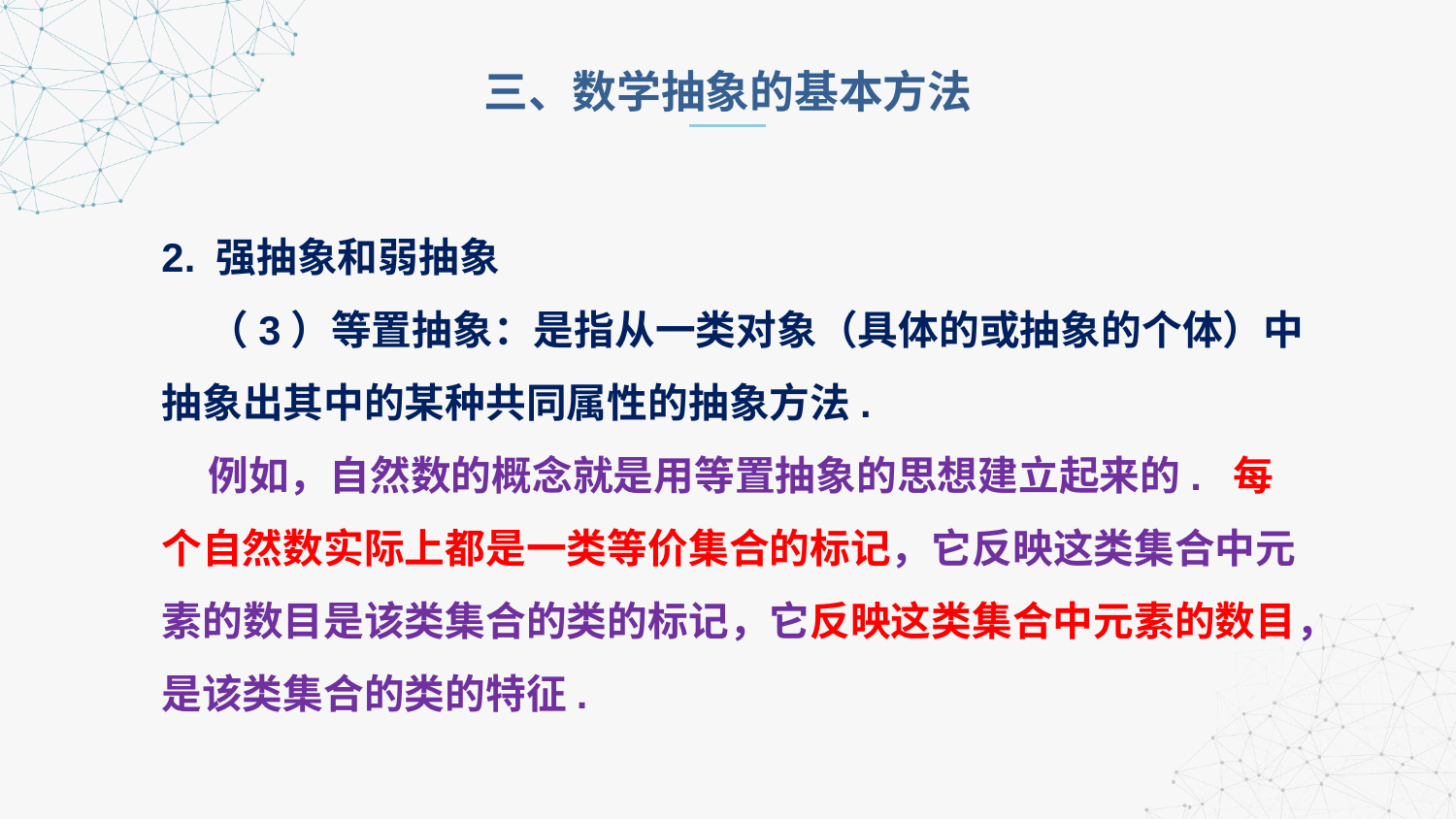

三、数学抽象的基本方法
2. 强抽象和弱抽象
    （3）等置抽象：是指从一类对象（具体的或抽象的个体）中抽象出其中的某种共同属性的抽象方法.
    例如，自然数的概念就是用等置抽象的思想建立起来的.  每个自然数实际上都是一类等价集合的标记，它反映这类集合中元素的数目是该类集合的类的标记，它反映这类集合中元素的数目，是该类集合的类的特征.